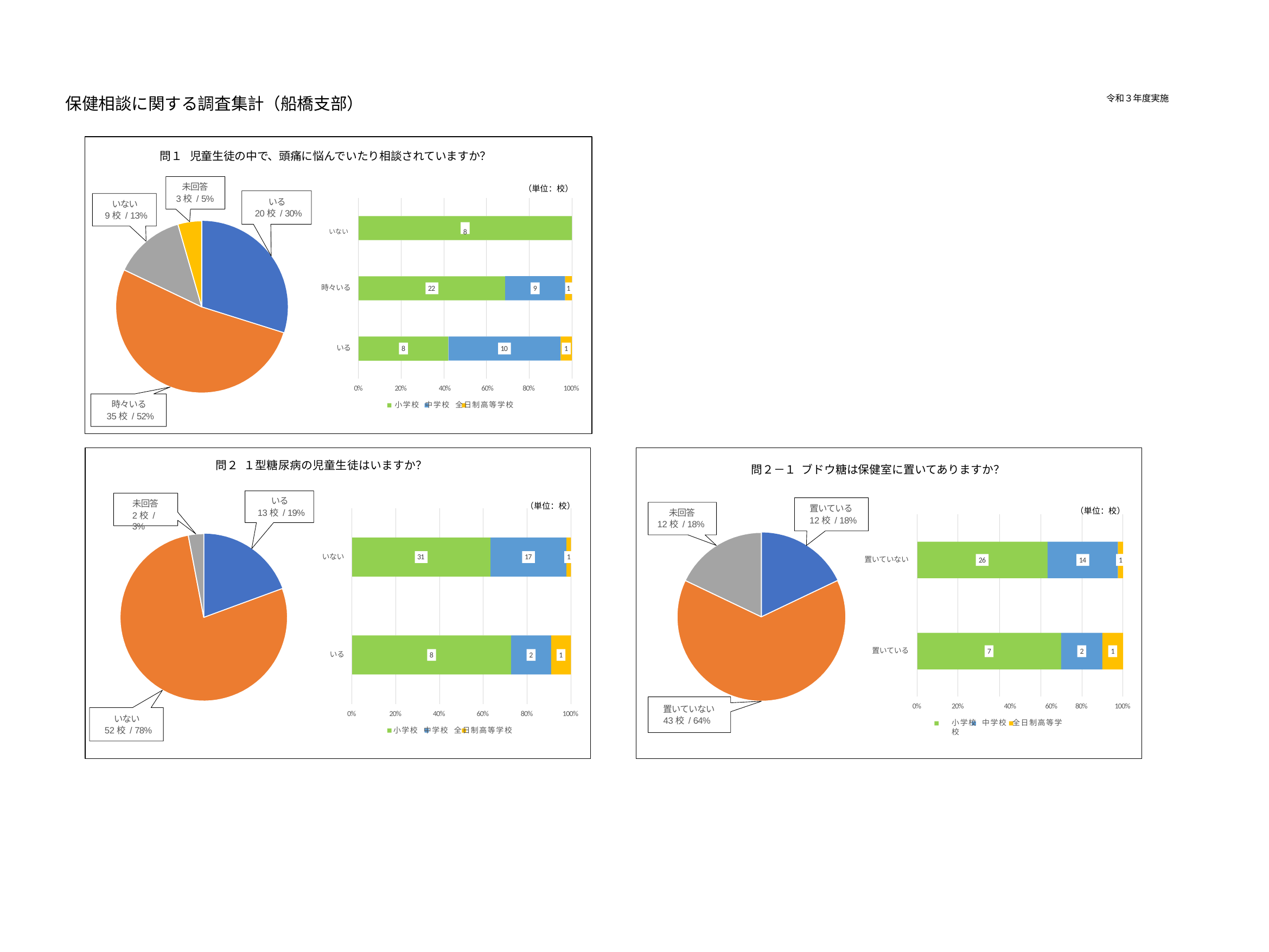

令和３年度実施
保健相談に関する調査集計（船橋支部）

問１   児童生徒の中で、頭痛に悩んでいたり相談されていますか？

未回答 3校 / 5%
（単位：校）

いる
20校 / 30%
いない
9校 / 13%

いない	8

時々いる
22
9
1

いる
8
10
1

0%
80%
100%
20%	40%	60%
小学校  中学校  全日制高等学校

時々いる
35校 / 52%

問２  １型糖尿病の児童生徒はいますか？
問２－１  ブドウ糖は保健室に置いてありますか？

いる
13校 / 19%
未回答
2校 / 3%

（単位：校）
置いている
12校 / 18%

（単位：校）
未回答 12校 / 18%

いない
31
17
1

置いていない
26
14
1

置いている
7
2
1

いる
8
2
1

0%
80%
100%
20%	40%	60%
小学校  中学校  全日制高等学校
置いていない
43校 / 64%
0%
20%	40%	60%
80%
100%
いない
52校 / 78%

小学校  中学校  全日制高等学校